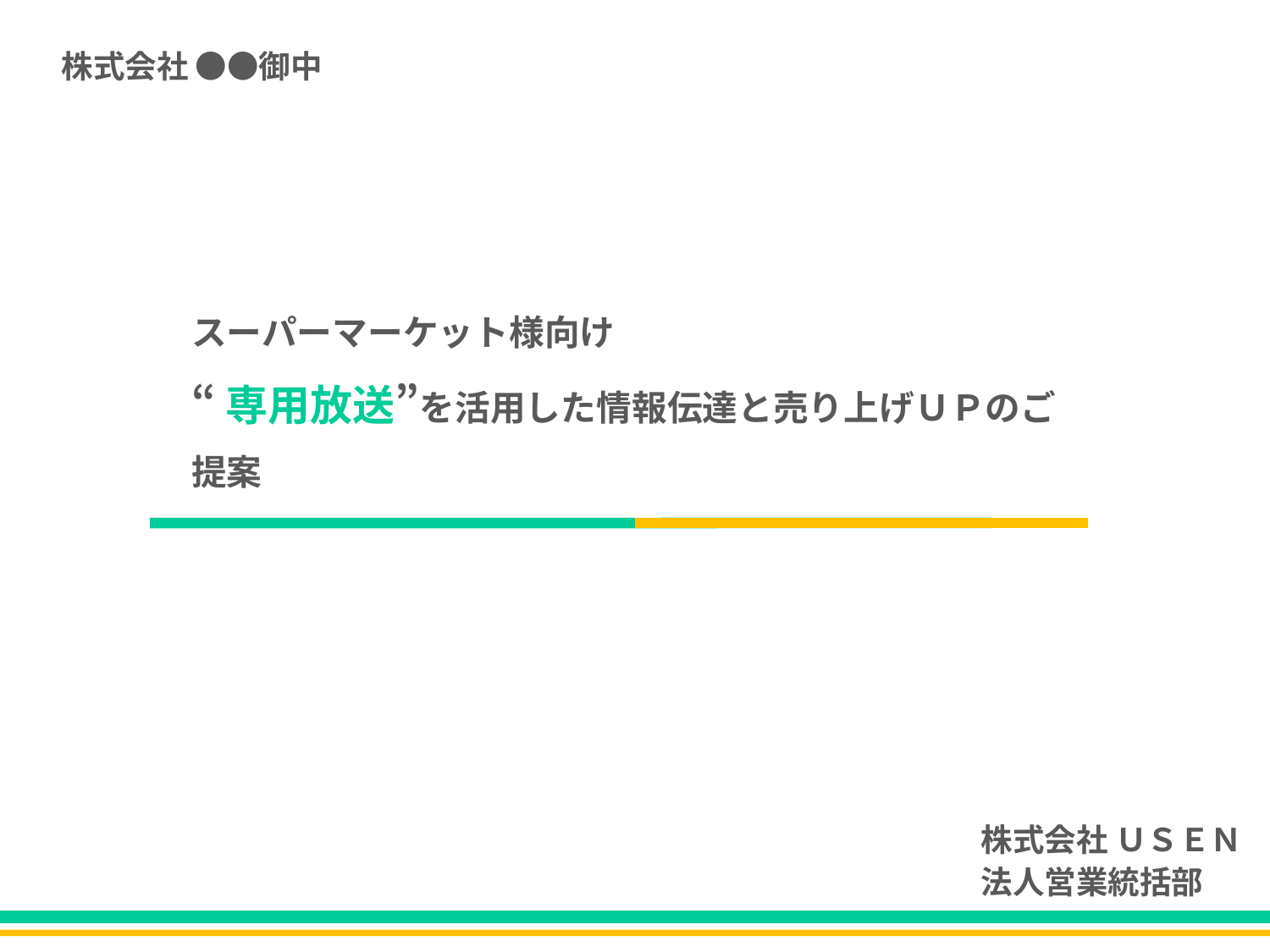

株式会社 ●●御中
スーパーマーケット様向け
“専用放送”を活用した情報伝達と売り上げＵＰのご提案
株式会社 ＵＳＥＮ
法人営業統括部